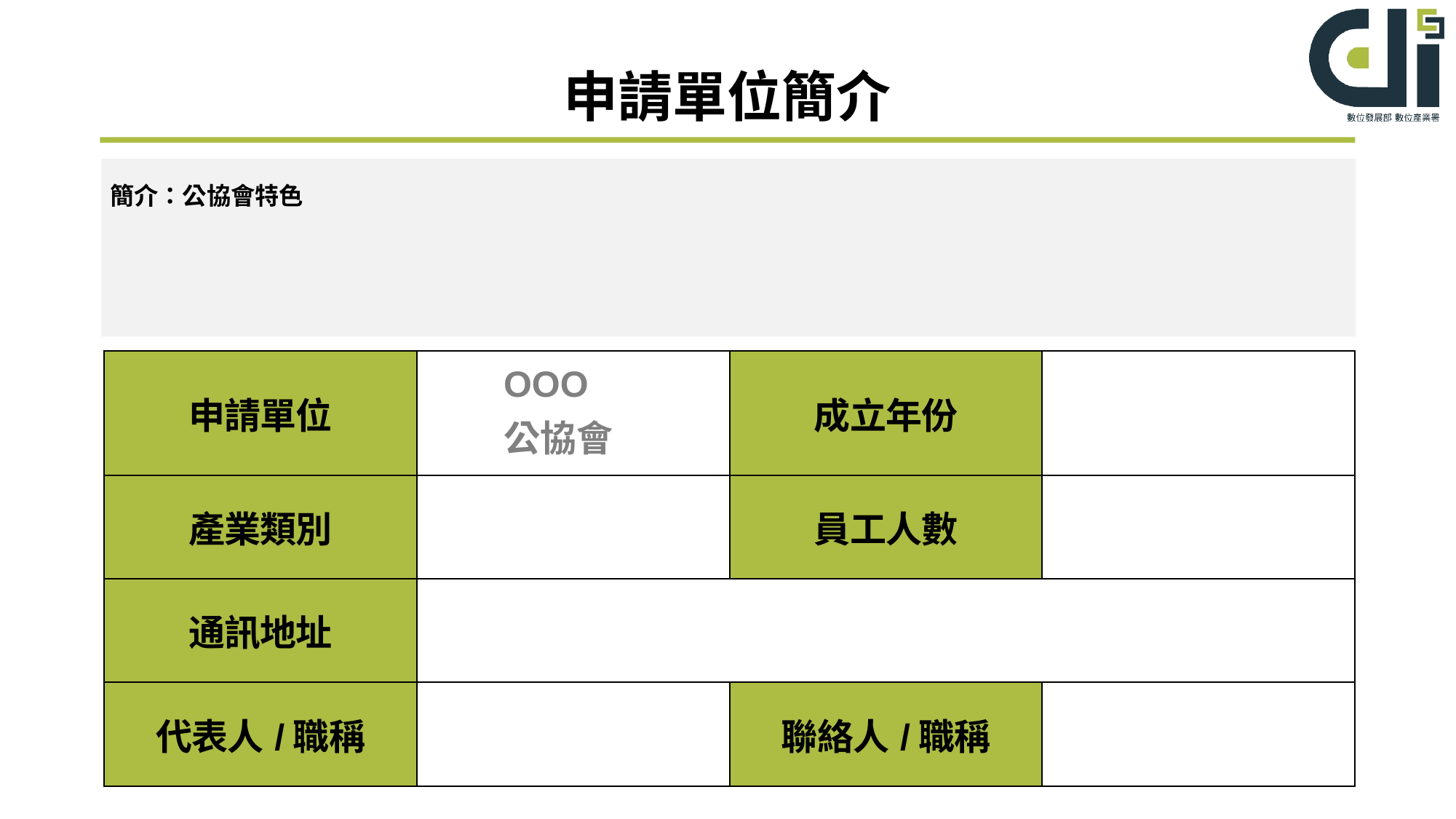

# 申請單位簡介
簡介：公協會特色
| 申請單位 | OOO 公協會 | 成立年份 |  |
| --- | --- | --- | --- |
| 產業類別 |  | 員工人數 |  |
| 通訊地址 |  |  |  |
| 代表人/職稱 |  | 聯絡人/職稱 |  |